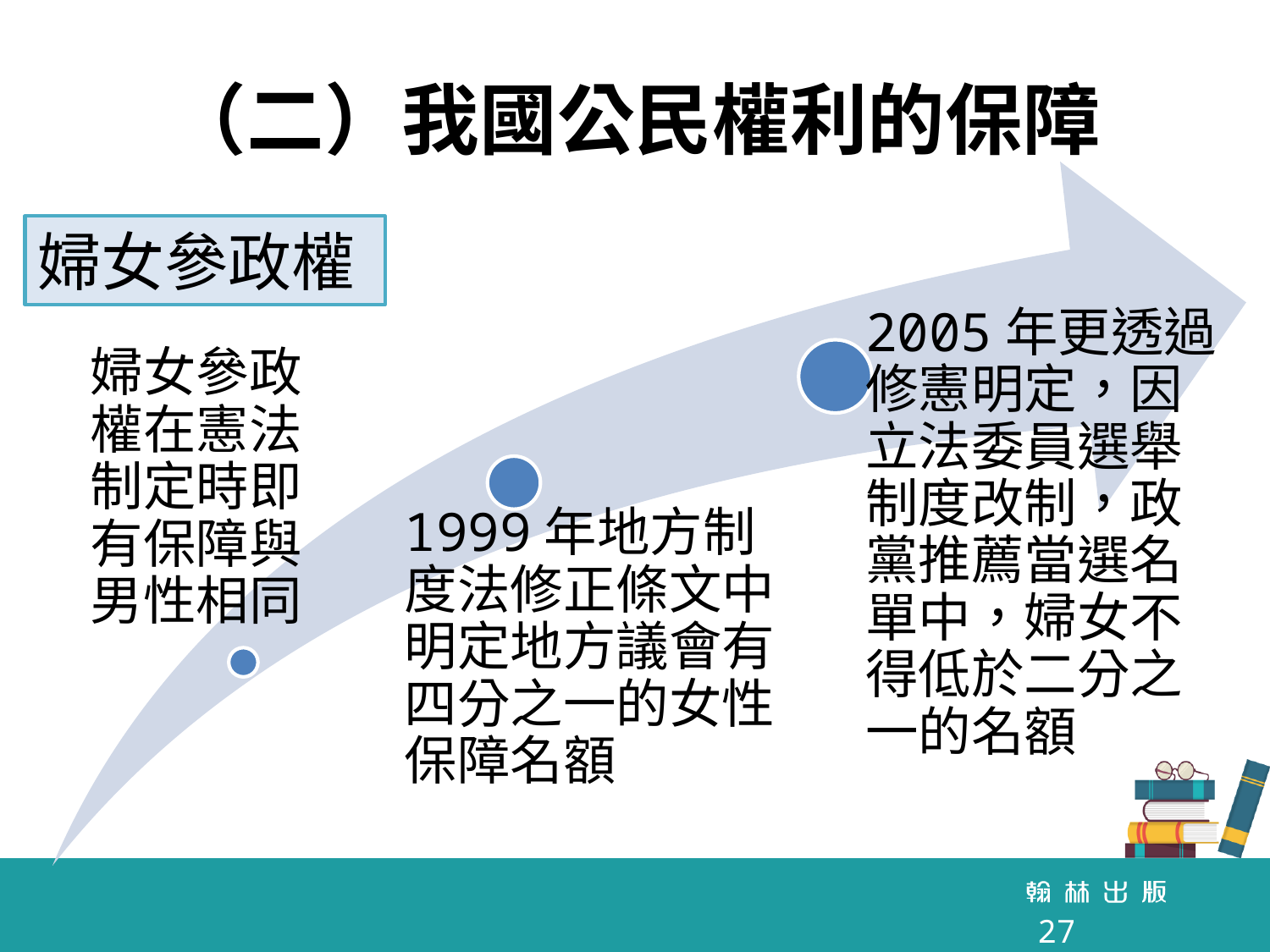

# （二）我國公民權利的保障
婦女參政權在憲法制定時即有保障與男性相同
1999年地方制度法修正條文中明定地方議會有四分之一的女性保障名額
2005年更透過修憲明定，因立法委員選舉制度改制，政黨推薦當選名單中，婦女不得低於二分之一的名額
婦女參政權
27